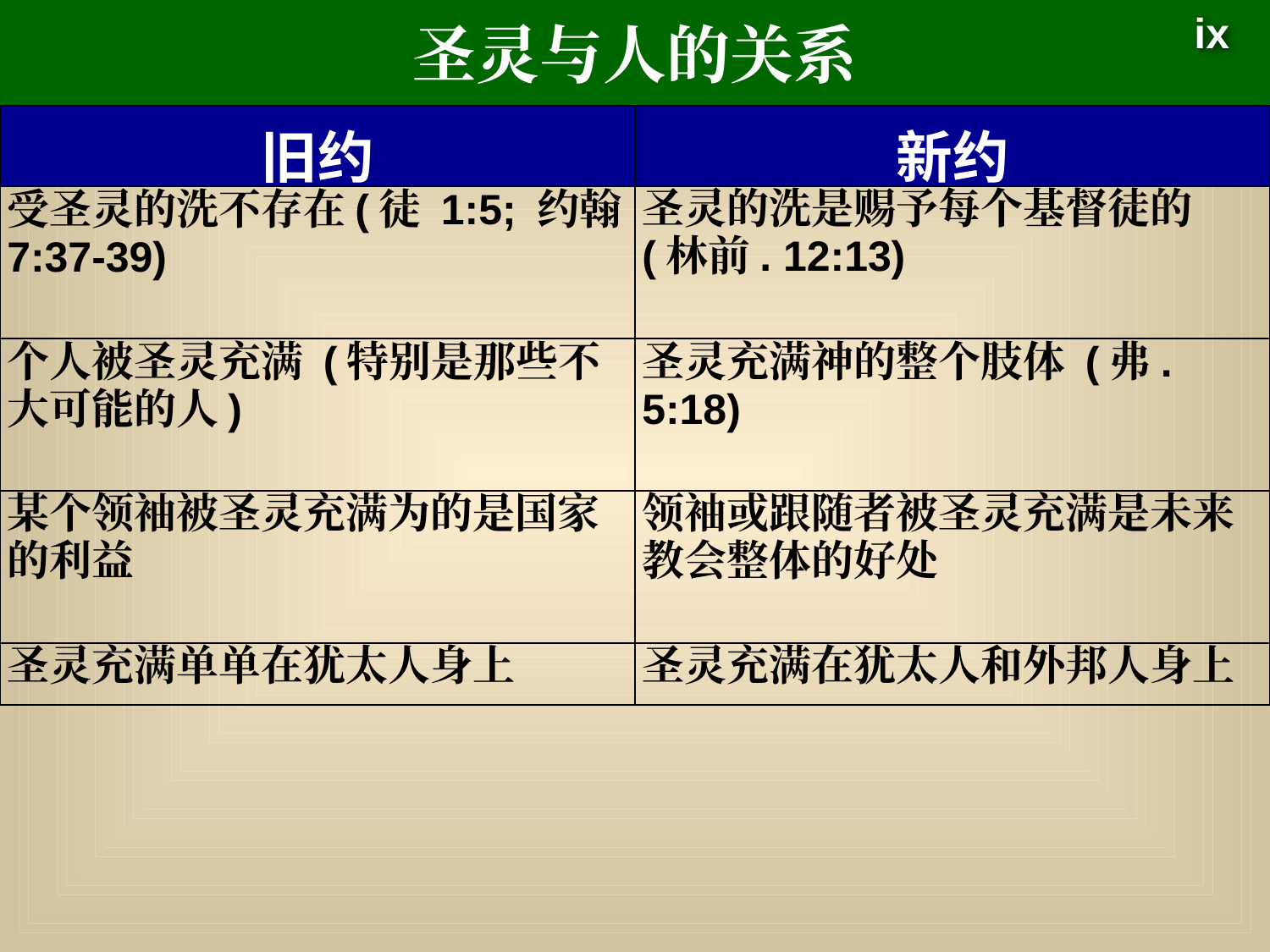

# 圣灵与人的关系
ix
| 旧约 | 新约 |
| --- | --- |
| 受圣灵的洗不存在(徒 1:5; 约翰 7:37-39) | 圣灵的洗是赐予每个基督徒的 (林前. 12:13) |
| 个人被圣灵充满 (特别是那些不大可能的人) | 圣灵充满神的整个肢体 (弗. 5:18) |
| 某个领袖被圣灵充满为的是国家的利益 | 领袖或跟随者被圣灵充满是未来教会整体的好处 |
| 圣灵充满单单在犹太人身上 | 圣灵充满在犹太人和外邦人身上 |